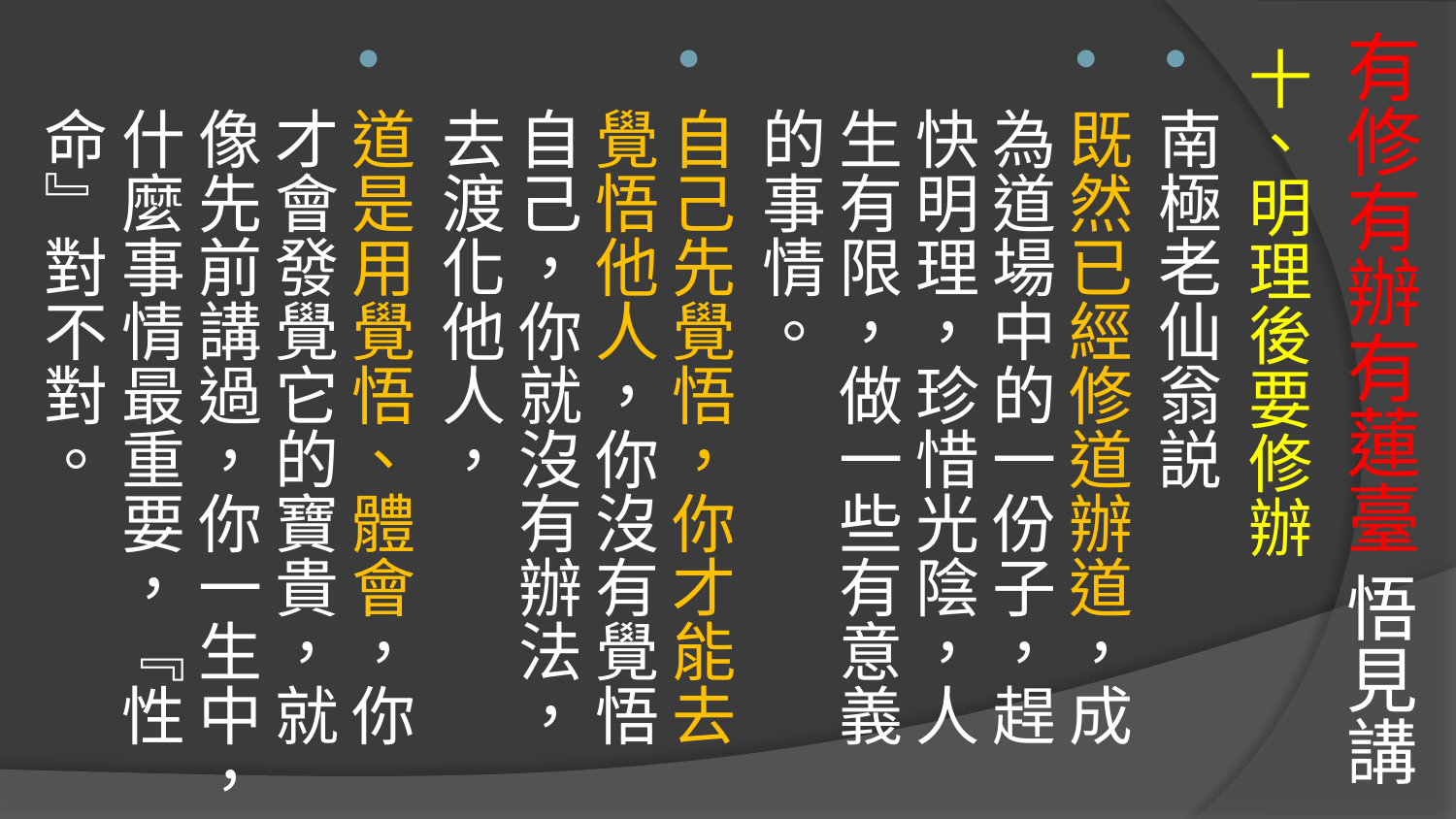

# 有修有辦有蓮臺 悟見講
十、明理後要修辦
南極老仙翁説
既然已經修道辦道，成為道場中的一份子，趕快明理，珍惜光陰，人生有限，做一些有意義的事情。
自己先覺悟，你才能去覺悟他人，你沒有覺悟自己，你就沒有辦法，去渡化他人，
道是用覺悟、體會，你才會發覺它的寶貴，就像先前講過，你一生中，什麼事情最重要，『性命』對不對。